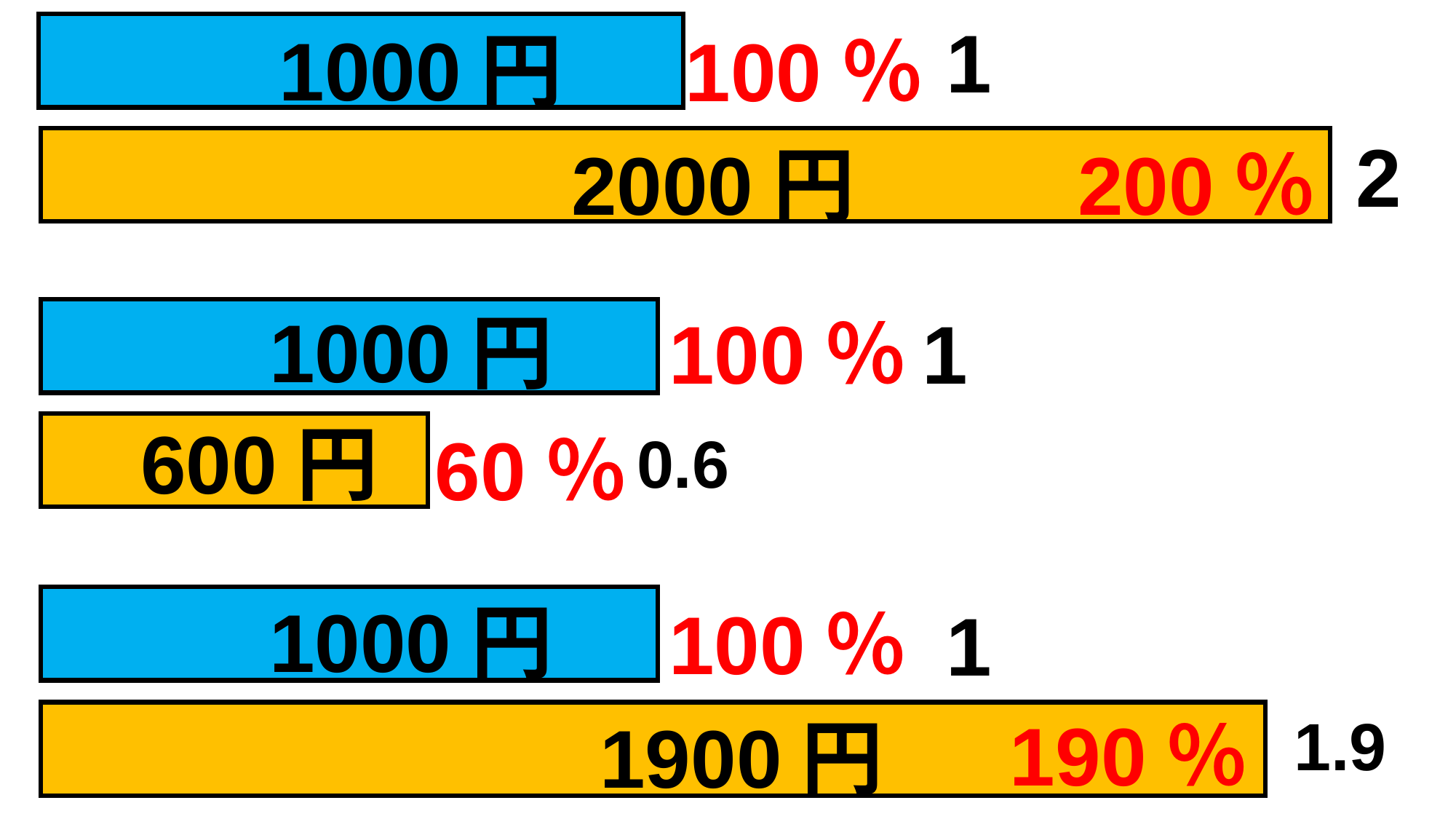

1
1000円

100％
2
2000円
200％

1000円
100％
1

600円
60％

0.6
1000円

100％
1
190％
1.9
1900円